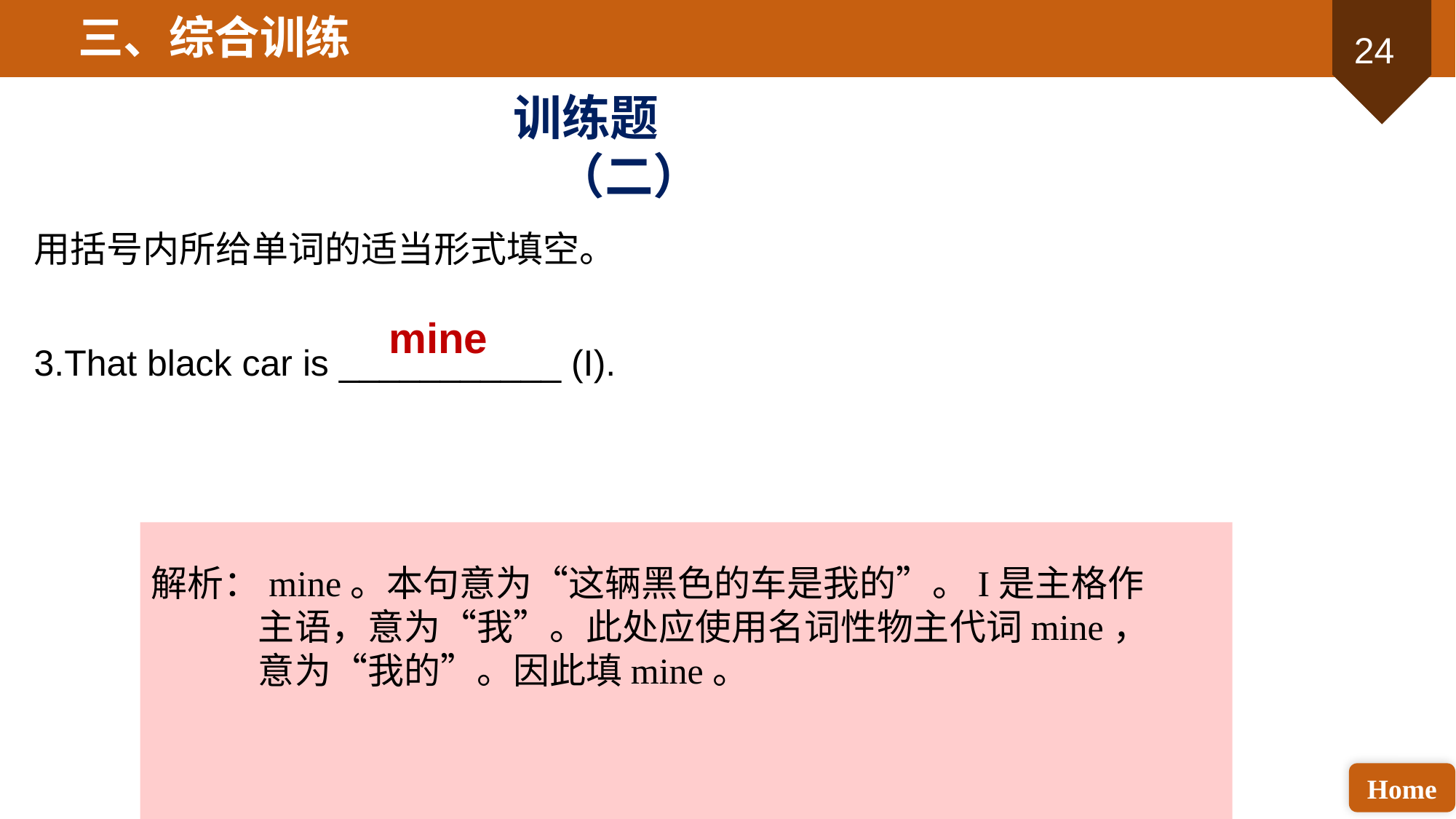

三、综合训练
训练题（二）
用括号内所给单词的适当形式填空。

3.That black car is ___________ (I).
mine

解析：mine。本句意为“这辆黑色的车是我的”。I是主格作主语，意为“我”。此处应使用名词性物主代词mine，意为“我的”。因此填mine。